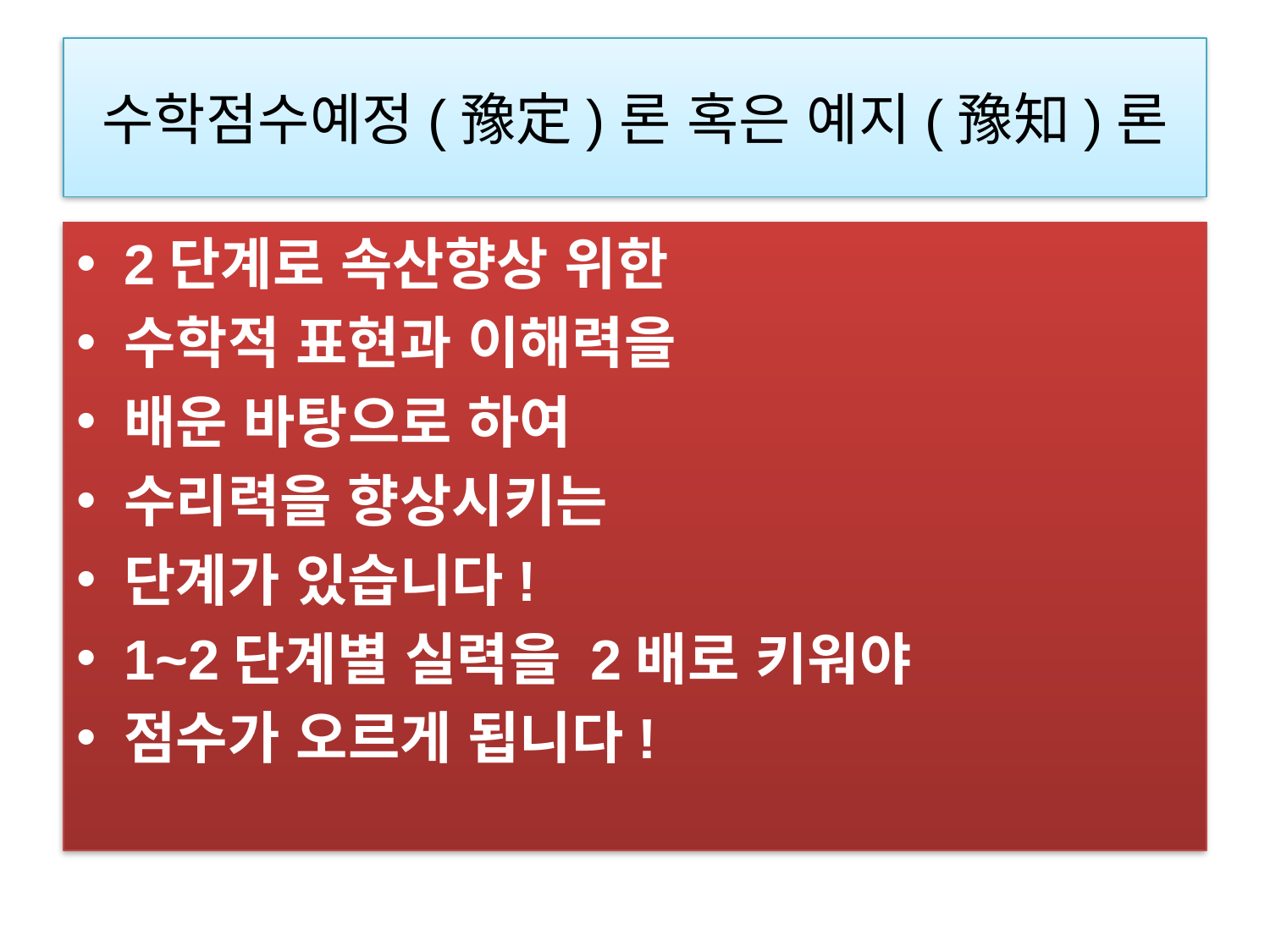

# 수학점수예정(豫定)론 혹은 예지(豫知)론
2단계로 속산향상 위한
수학적 표현과 이해력을
배운 바탕으로 하여
수리력을 향상시키는
단계가 있습니다!
1~2단계별 실력을 2배로 키워야
점수가 오르게 됩니다!